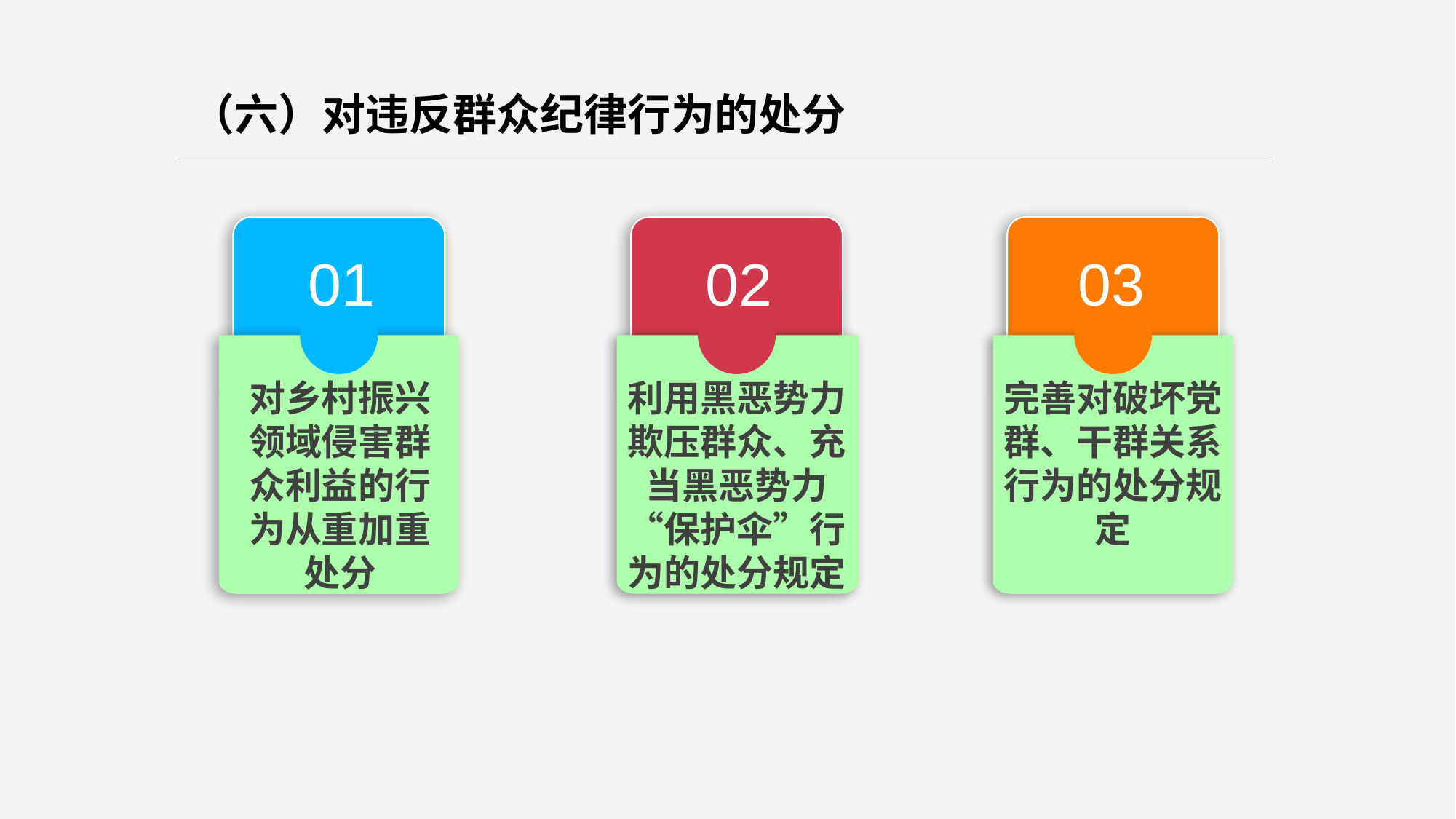

（六）对违反群众纪律行为的处分

01
02
03

对乡村振兴领域侵害群众利益的行为从重加重处分
利用黑恶势力欺压群众、充当黑恶势力“保护伞”行为的处分规定
完善对破坏党群、干群关系行为的处分规定